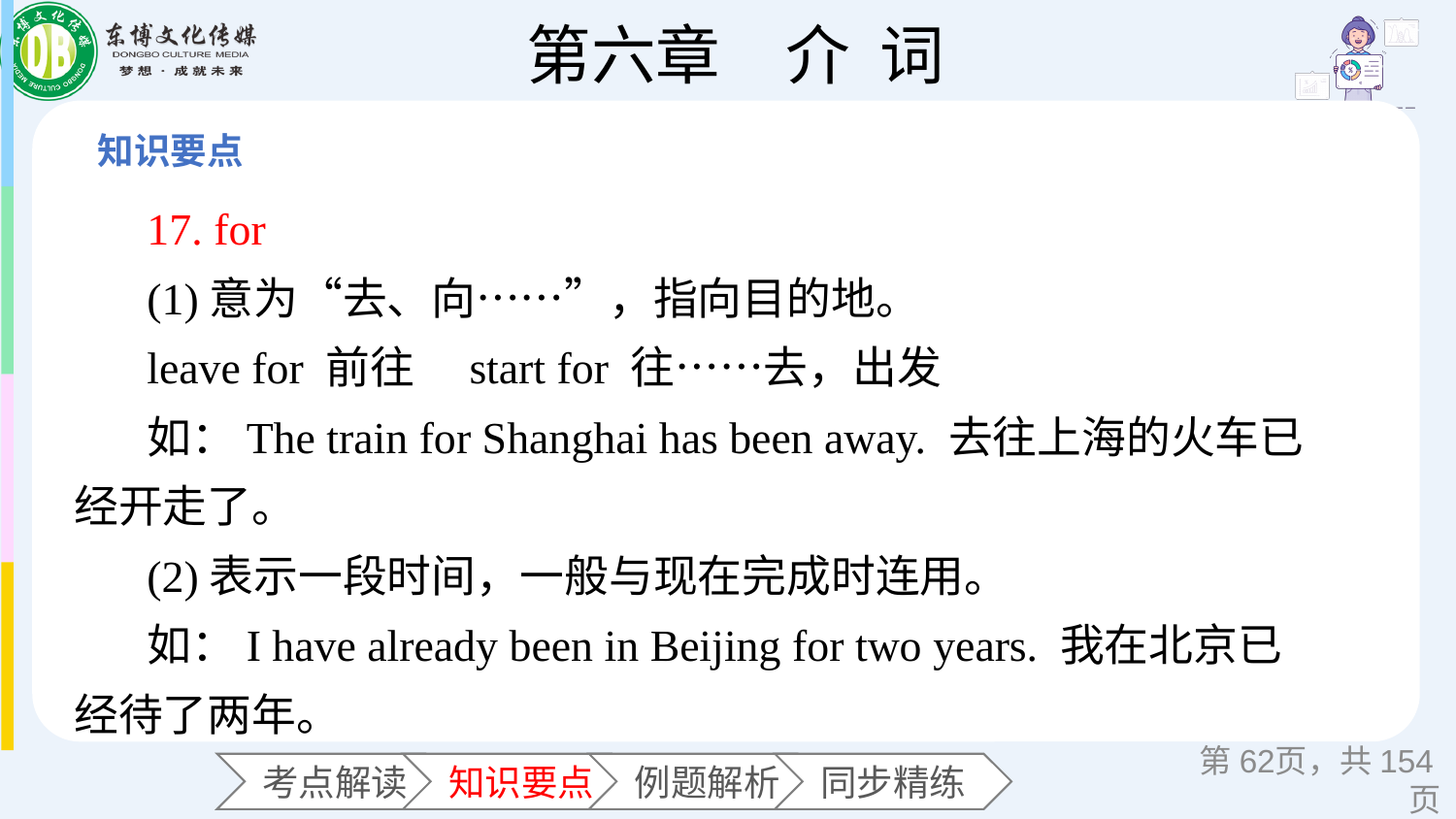

17. for
(1)意为“去、向……”，指向目的地。
leave for 前往　start for 往……去，出发
如：The train for Shanghai has been away. 去往上海的火车已经开走了。
(2)表示一段时间，一般与现在完成时连用。
如：I have already been in Beijing for two years. 我在北京已经待了两年。
第62页，共154页